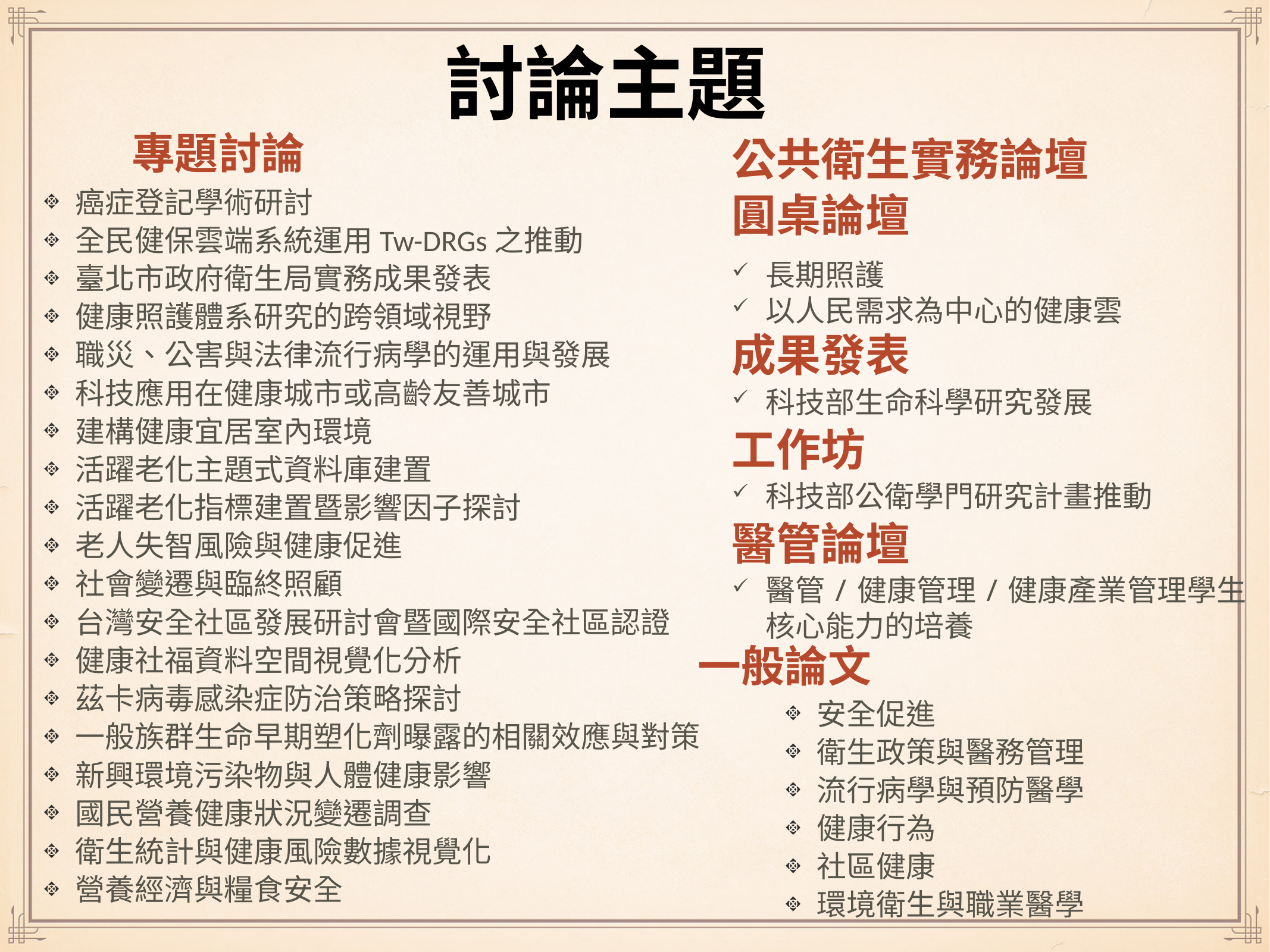

討論主題
專題討論

公共衛生實務論壇
圓桌論壇
長期照護
以人民需求為中心的健康雲
成果發表
科技部生命科學研究發展
工作坊
科技部公衛學門研究計畫推動
醫管論壇
醫管/健康管理/健康產業管理學生核心能力的培養

癌症登記學術研討
全民健保雲端系統運用Tw-DRGs之推動
臺北市政府衛生局實務成果發表
健康照護體系研究的跨領域視野
職災、公害與法律流行病學的運用與發展
科技應用在健康城市或高齡友善城市
建構健康宜居室內環境
活躍老化主題式資料庫建置
活躍老化指標建置暨影響因子探討
老人失智風險與健康促進
社會變遷與臨終照顧
台灣安全社區發展研討會暨國際安全社區認證
健康社福資料空間視覺化分析
茲卡病毒感染症防治策略探討
一般族群生命早期塑化劑曝露的相關效應與對策
新興環境污染物與人體健康影響
國民營養健康狀況變遷調查
衛生統計與健康風險數據視覺化
營養經濟與糧食安全
一般論文
安全促進
衛生政策與醫務管理
流行病學與預防醫學
健康行為
社區健康
環境衛生與職業醫學